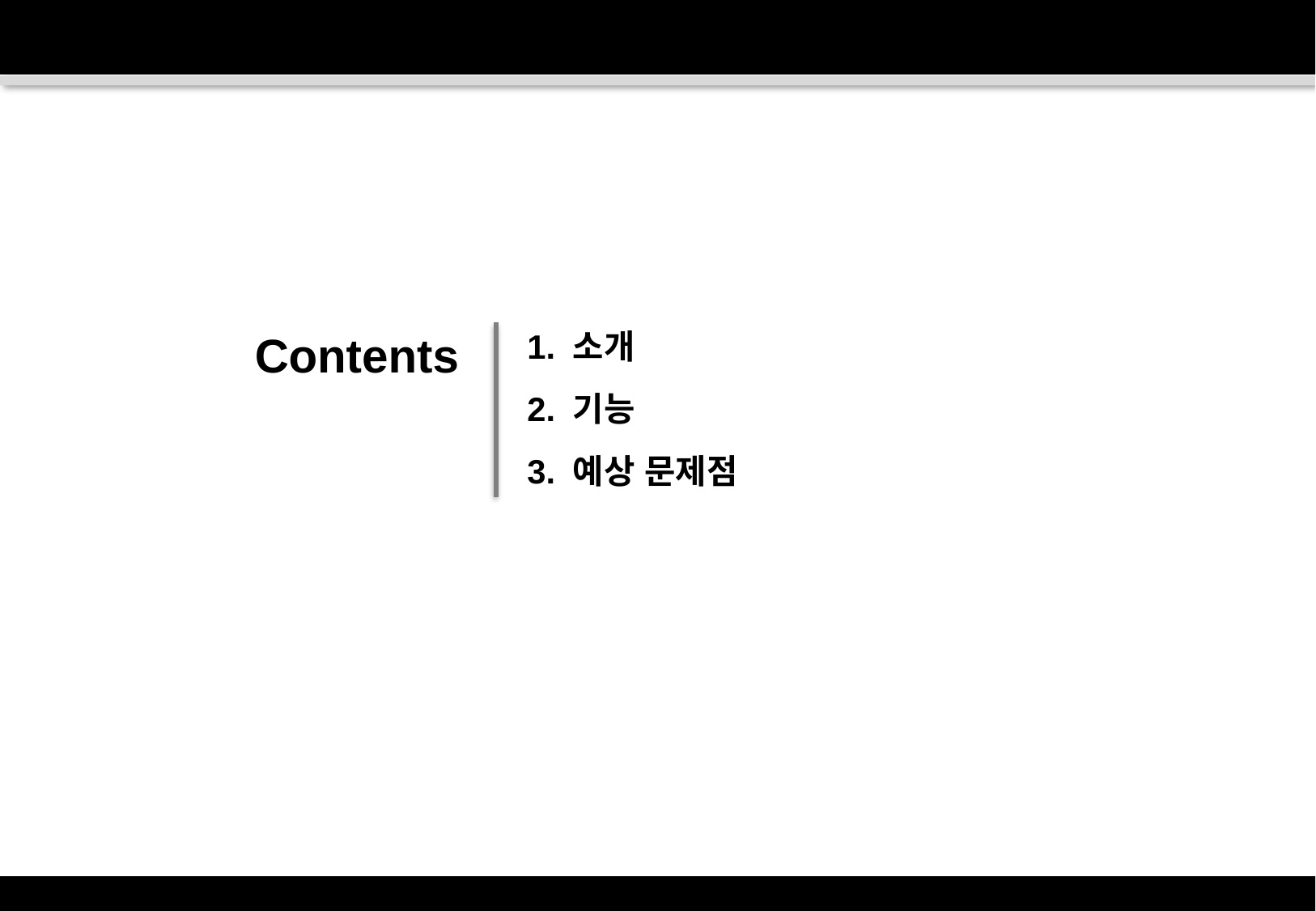

# Contents
1. 소개
2. 기능
3. 예상 문제점